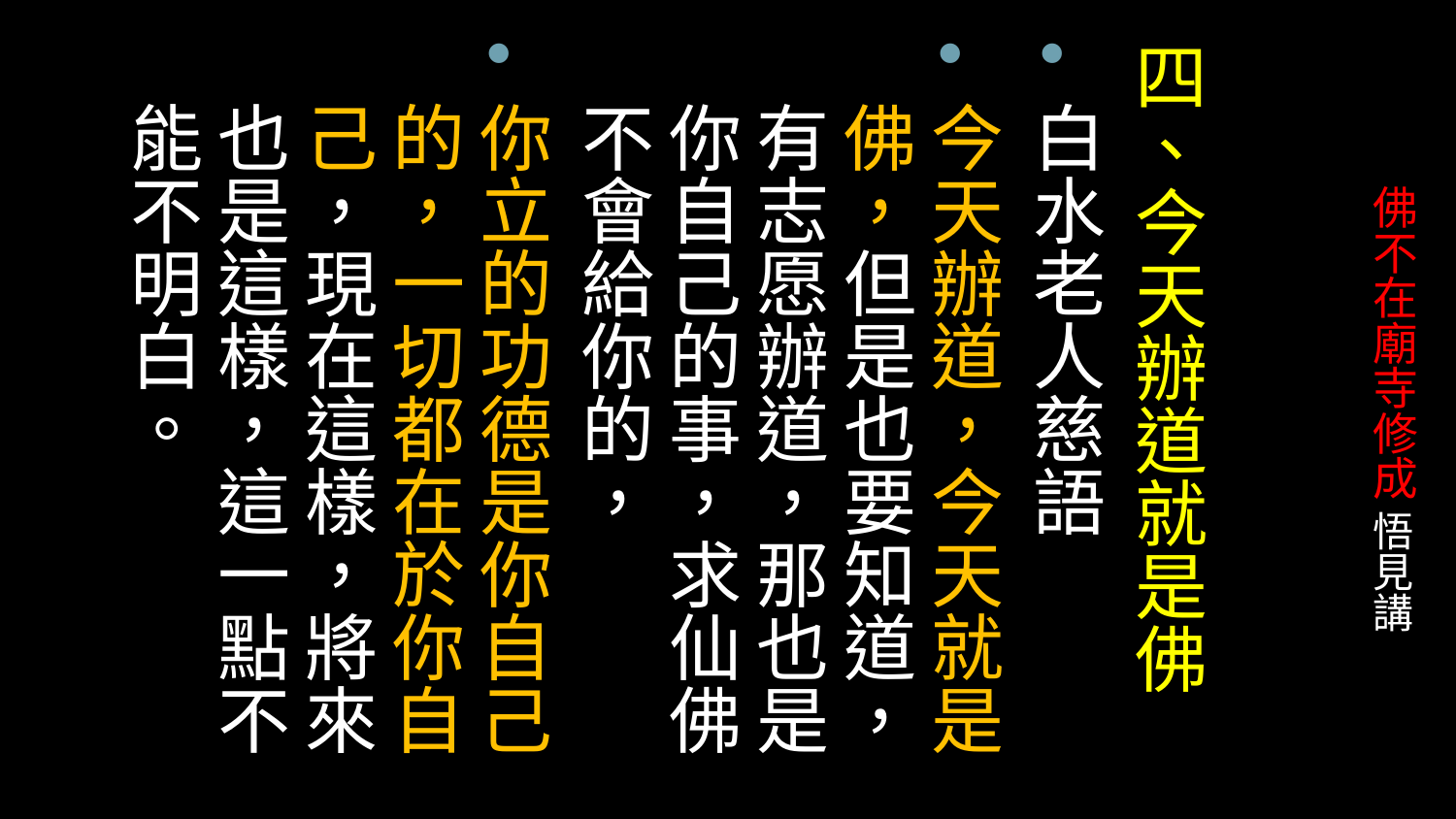

四、今天辦道就是佛
白水老人慈語
今天辦道，今天就是佛，但是也要知道，有志愿辦道，那也是你自己的事，求仙佛不會給你的，
你立的功德是你自己的，一切都在於你自己，現在這樣，將來也是這樣，這一點不能不明白。

# 佛不在廟寺修成 悟見講